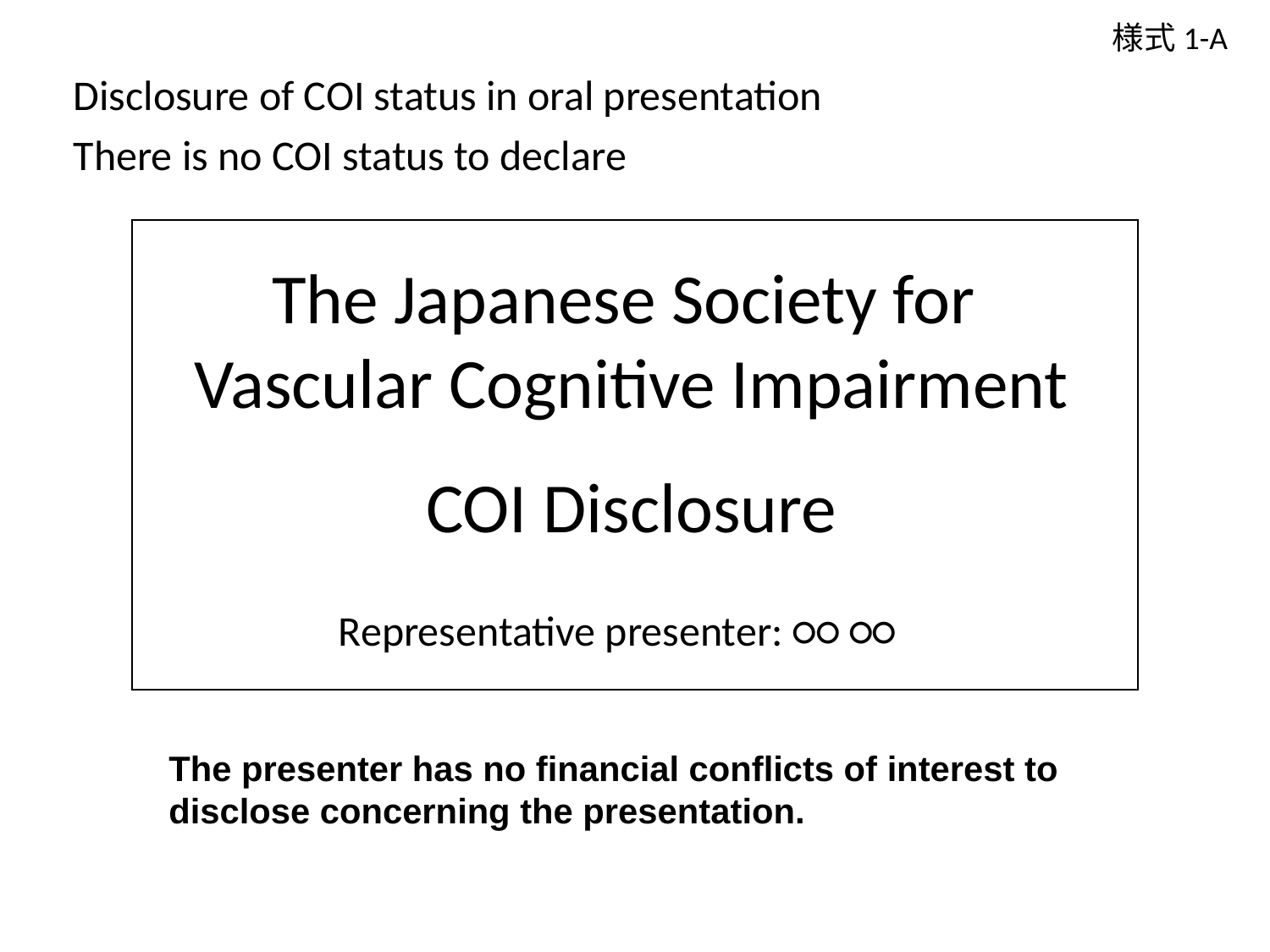

様式1-A
Disclosure of COI status in oral presentation
There is no COI status to declare

The Japanese Society for
Vascular Cognitive Impairment
COI Disclosure
Representative presenter: ○○ ○○
The presenter has no financial conflicts of interest to disclose concerning the presentation.